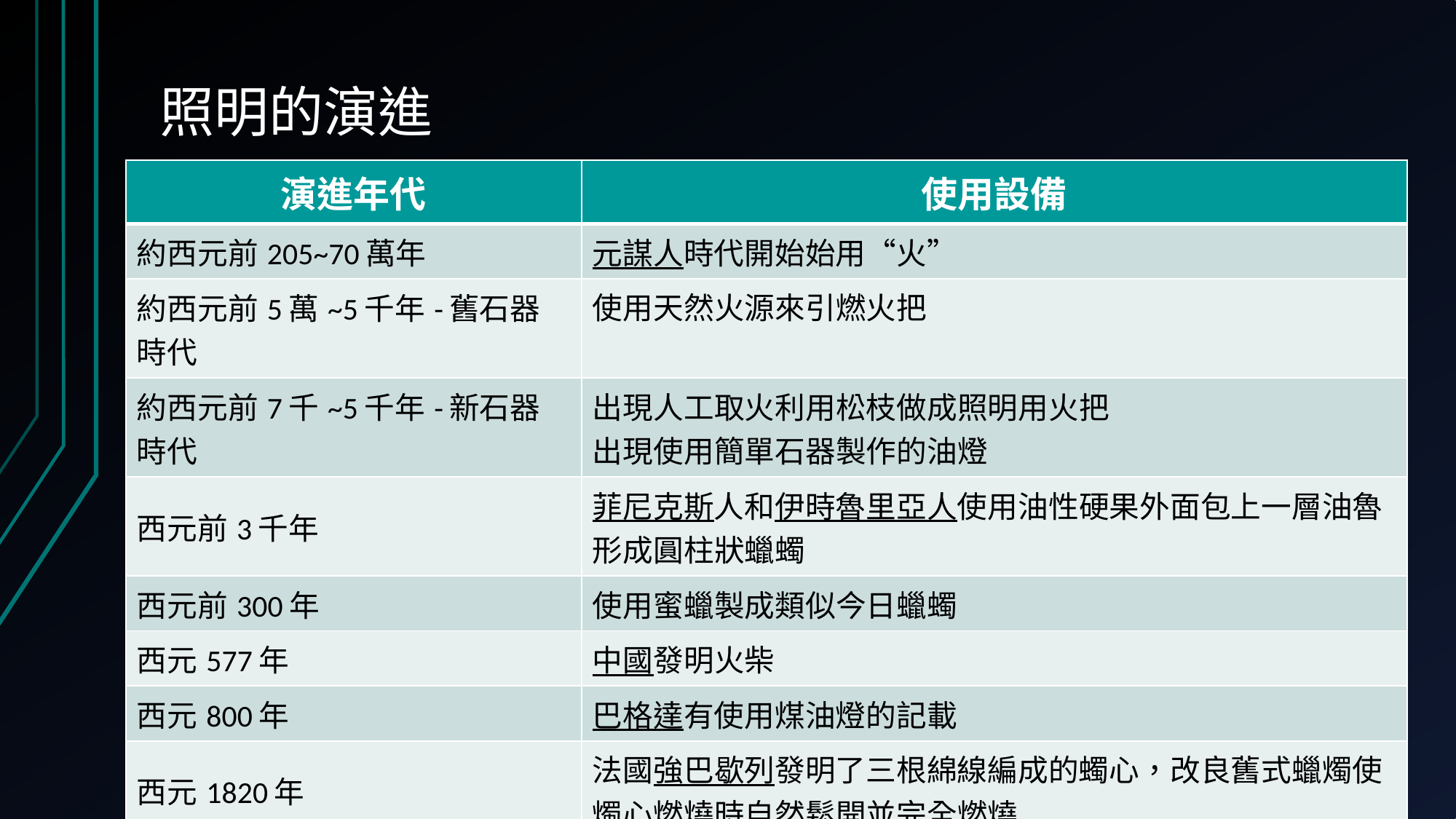

# 照明的演進
| 演進年代 | 使用設備 |
| --- | --- |
| 約西元前205~70萬年 | 元謀人時代開始始用“火” |
| 約西元前5萬~5千年-舊石器時代 | 使用天然火源來引燃火把 |
| 約西元前7千~5千年-新石器時代 | 出現人工取火利用松枝做成照明用火把 出現使用簡單石器製作的油燈 |
| 西元前3千年 | 菲尼克斯人和伊時魯里亞人使用油性硬果外面包上一層油魯形成圓柱狀蠟蠋 |
| 西元前300年 | 使用蜜蠟製成類似今日蠟蠋 |
| 西元577年 | 中國發明火柴 |
| 西元800年 | 巴格達有使用煤油燈的記載 |
| 西元1820年 | 法國強巴歇列發明了三根綿線編成的蠋心，改良舊式蠟燭使燭心燃燒時自然鬆開並完全燃燒 |
| 西元1825年 | 法國舍夫勤爾和蓋一呂薩克獲得無煙石蠟硬脂蠟蠋的專利 |